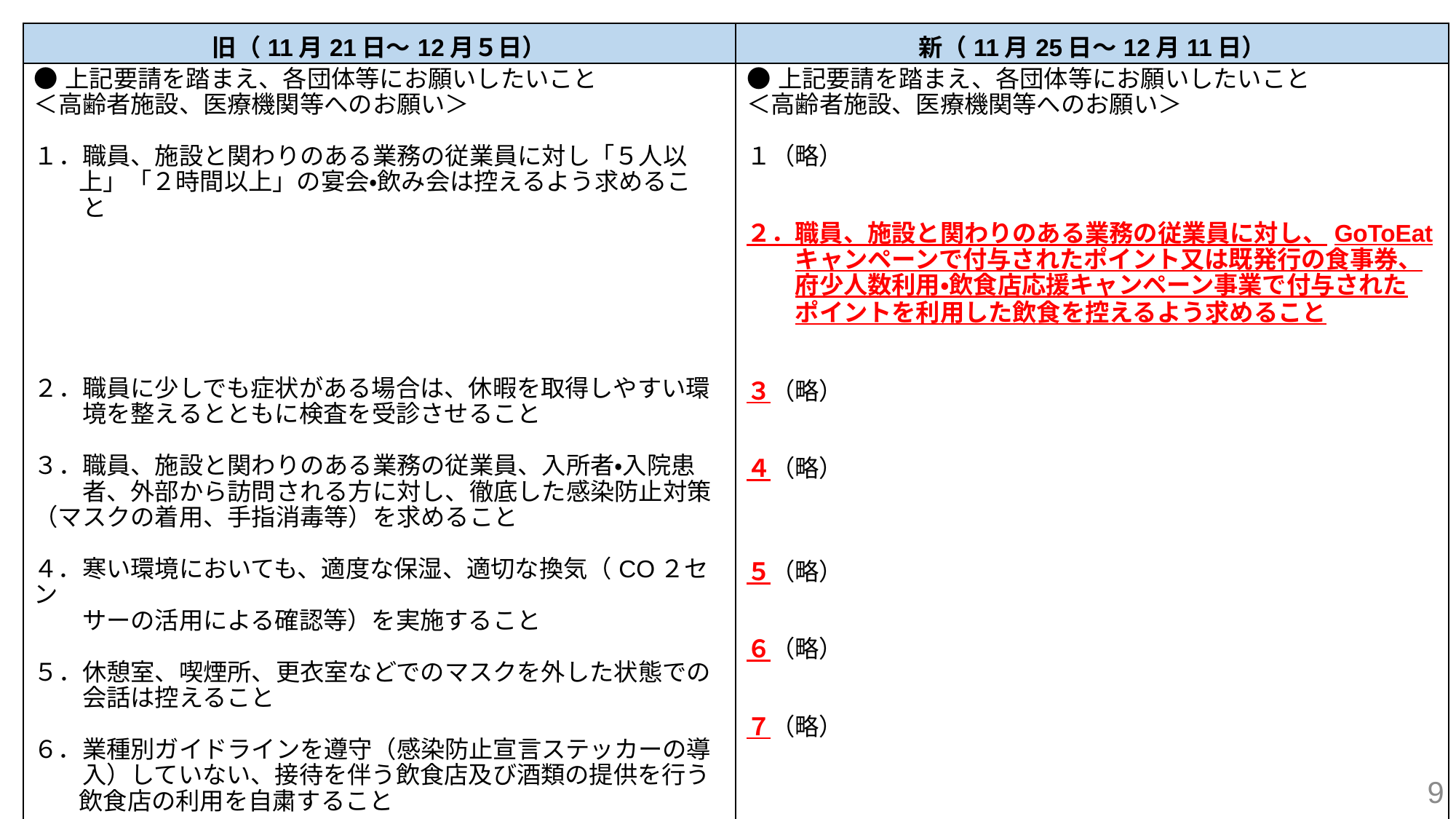

| 旧（11月21日～12月５日） | 新（11月25日～12月11日） |
| --- | --- |
| ●上記要請を踏まえ、各団体等にお願いしたいこと ＜高齢者施設、医療機関等へのお願い＞ １．職員、施設と関わりのある業務の従業員に対し「５人以 上」「２時間以上」の宴会・飲み会は控えるよう求めるこ 　　と ２．職員に少しでも症状がある場合は、休暇を取得しやすい環 　　境を整えるとともに検査を受診させること ３．職員、施設と関わりのある業務の従業員、入所者・入院患 　　者、外部から訪問される方に対し、徹底した感染防止対策（マスクの着用、手指消毒等）を求めること ４．寒い環境においても、適度な保湿、適切な換気（CO２セン 　　サーの活用による確認等）を実施すること ５．休憩室、喫煙所、更衣室などでのマスクを外した状態での 　　会話は控えること ６．業種別ガイドラインを遵守（感染防止宣言ステッカーの導 　　入）していない、接待を伴う飲食店及び酒類の提供を行う 飲食店の利用を自粛すること | ●上記要請を踏まえ、各団体等にお願いしたいこと ＜高齢者施設、医療機関等へのお願い＞ １（略） ２．職員、施設と関わりのある業務の従業員に対し、GoToEat 　　キャンペーンで付与されたポイント又は既発行の食事券、 　　府少人数利用・飲食店応援キャンペーン事業で付与された 　　ポイントを利用した飲食を控えるよう求めること ３（略） ４（略） ５（略） ６（略） ７（略） |

9